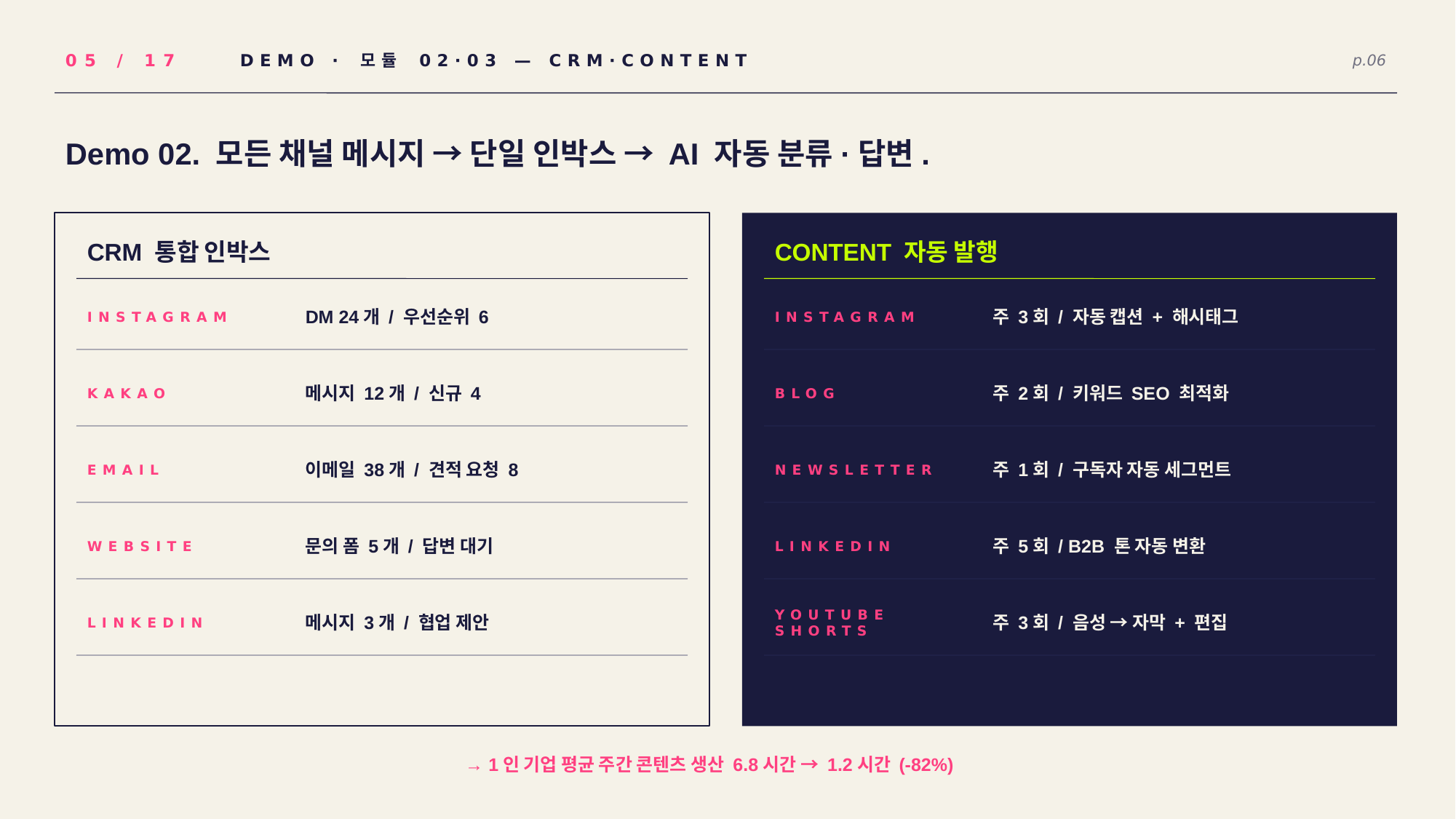

05 / 17
DEMO · 모듈 02·03 — CRM·CONTENT
p.06

Demo 02. 모든 채널 메시지 → 단일 인박스 → AI 자동 분류·답변.

CRM 통합 인박스
CONTENT 자동 발행

DM 24개 / 우선순위 6
주 3회 / 자동 캡션 + 해시태그
INSTAGRAM
INSTAGRAM

메시지 12개 / 신규 4
주 2회 / 키워드 SEO 최적화
KAKAO
BLOG

이메일 38개 / 견적 요청 8
주 1회 / 구독자 자동 세그먼트
EMAIL
NEWSLETTER

문의 폼 5개 / 답변 대기
주 5회 / B2B 톤 자동 변환
WEBSITE
LINKEDIN

메시지 3개 / 협업 제안
주 3회 / 음성 → 자막 + 편집
LINKEDIN
YOUTUBE SHORTS

→ 1인 기업 평균 주간 콘텐츠 생산 6.8시간 → 1.2시간 (-82%)